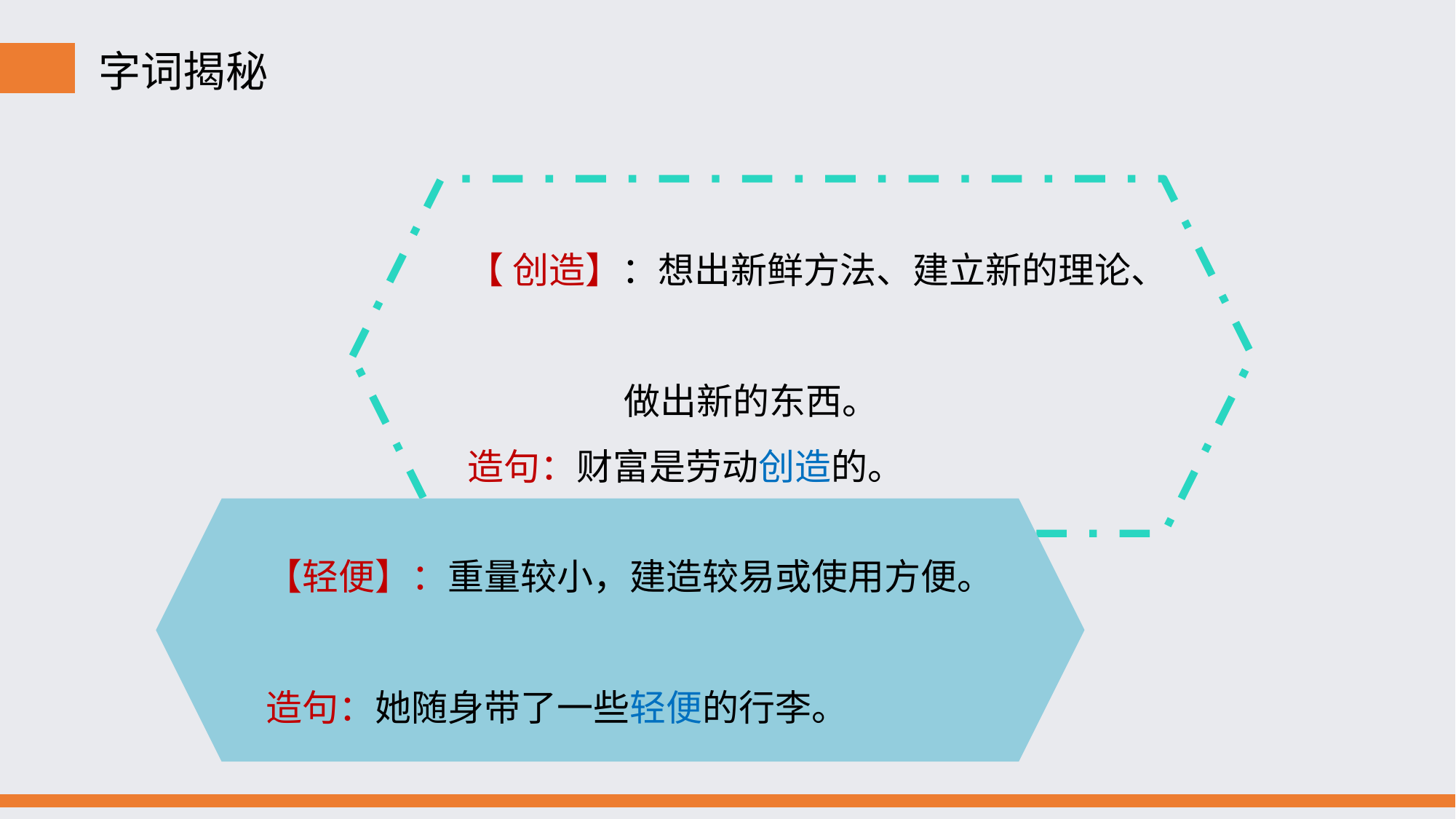

字词揭秘
【 创造】：想出新鲜方法、建立新的理论、
                  做出新的东西。
造句：财富是劳动创造的。
【轻便】：重量较小，建造较易或使用方便。
造句：她随身带了一些轻便的行李。